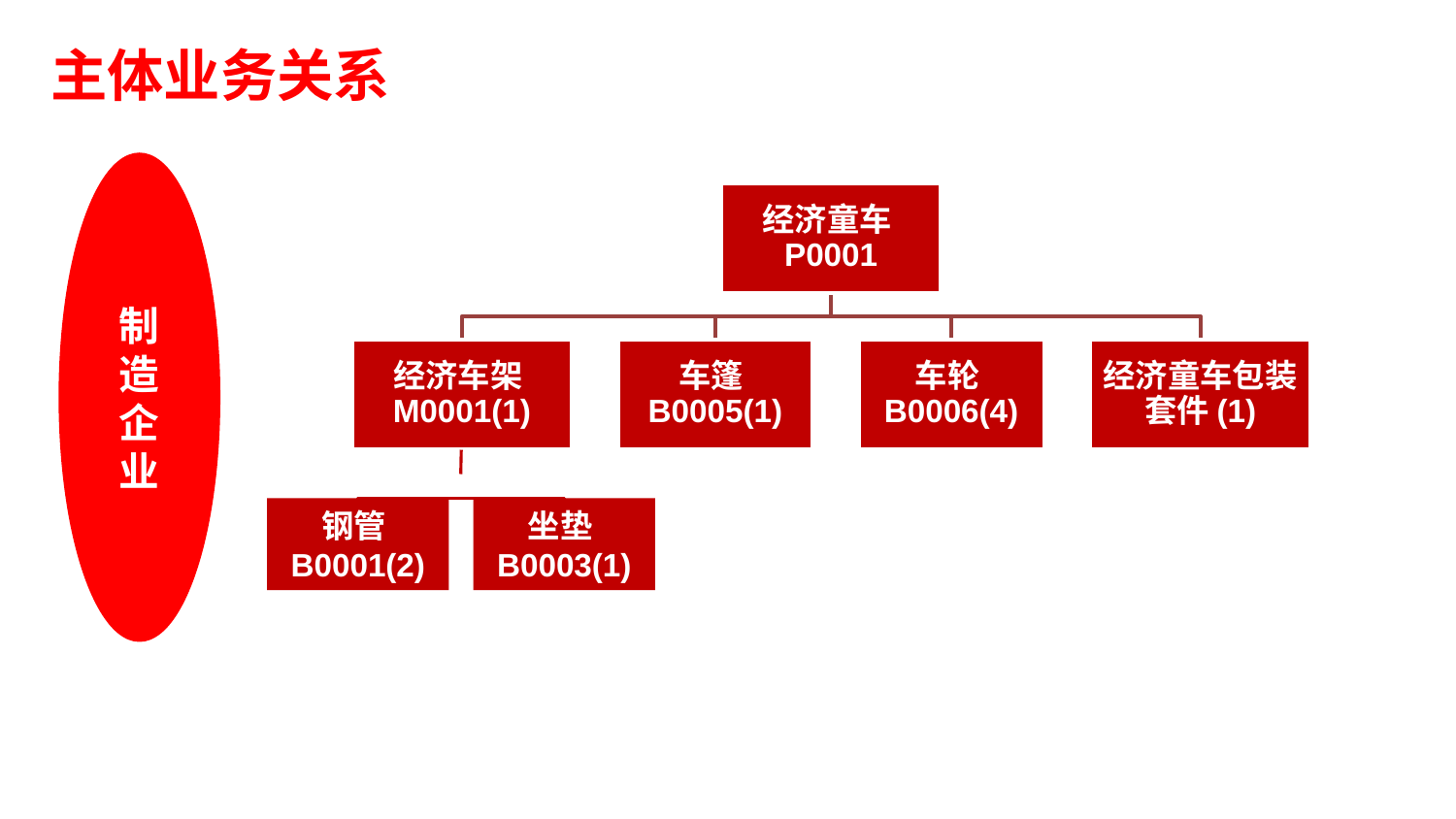

主体业务关系
制
造
企
业
经济童车P0001
经济车架M0001(1)
车篷B0005(1)
车轮B0006(4)
经济童车包装套件(1)
钢管B0001(2)
坐垫B0003(1)